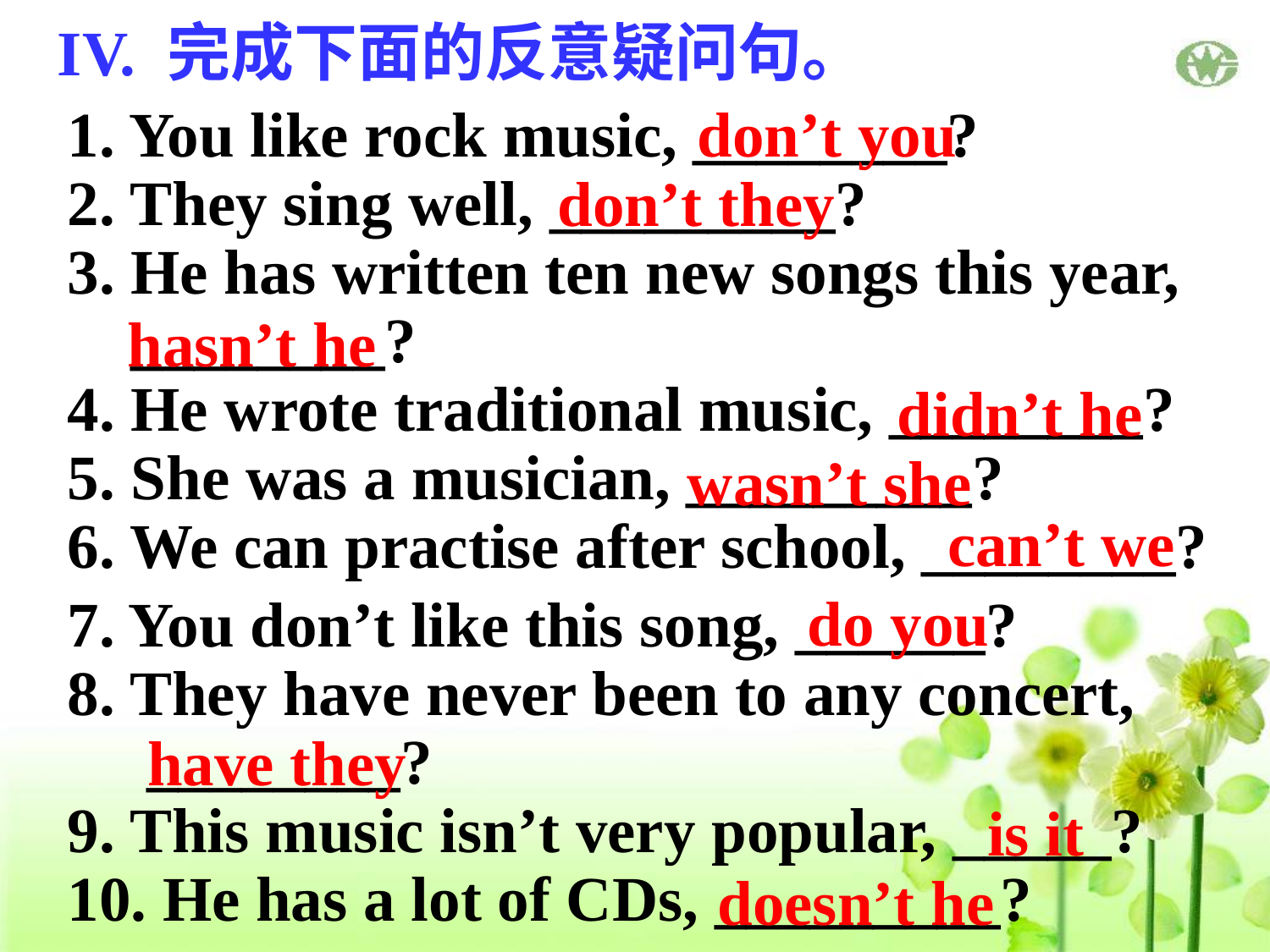

IV. 完成下面的反意疑问句。
don’t you
1. You like rock music, ________?
2. They sing well, _________?
3. He has written ten new songs this year,
    ________?
4. He wrote traditional music, ________?
5. She was a musician, _________?
6. We can practise after school, ________?
don’t they
hasn’t he
didn’t he
wasn’t she
can’t we
do you
7. You don’t like this song, ______?
8. They have never been to any concert,
     ________?
9. This music isn’t very popular, _____?
10. He has a lot of CDs, _________?
have they
is it
doesn’t he